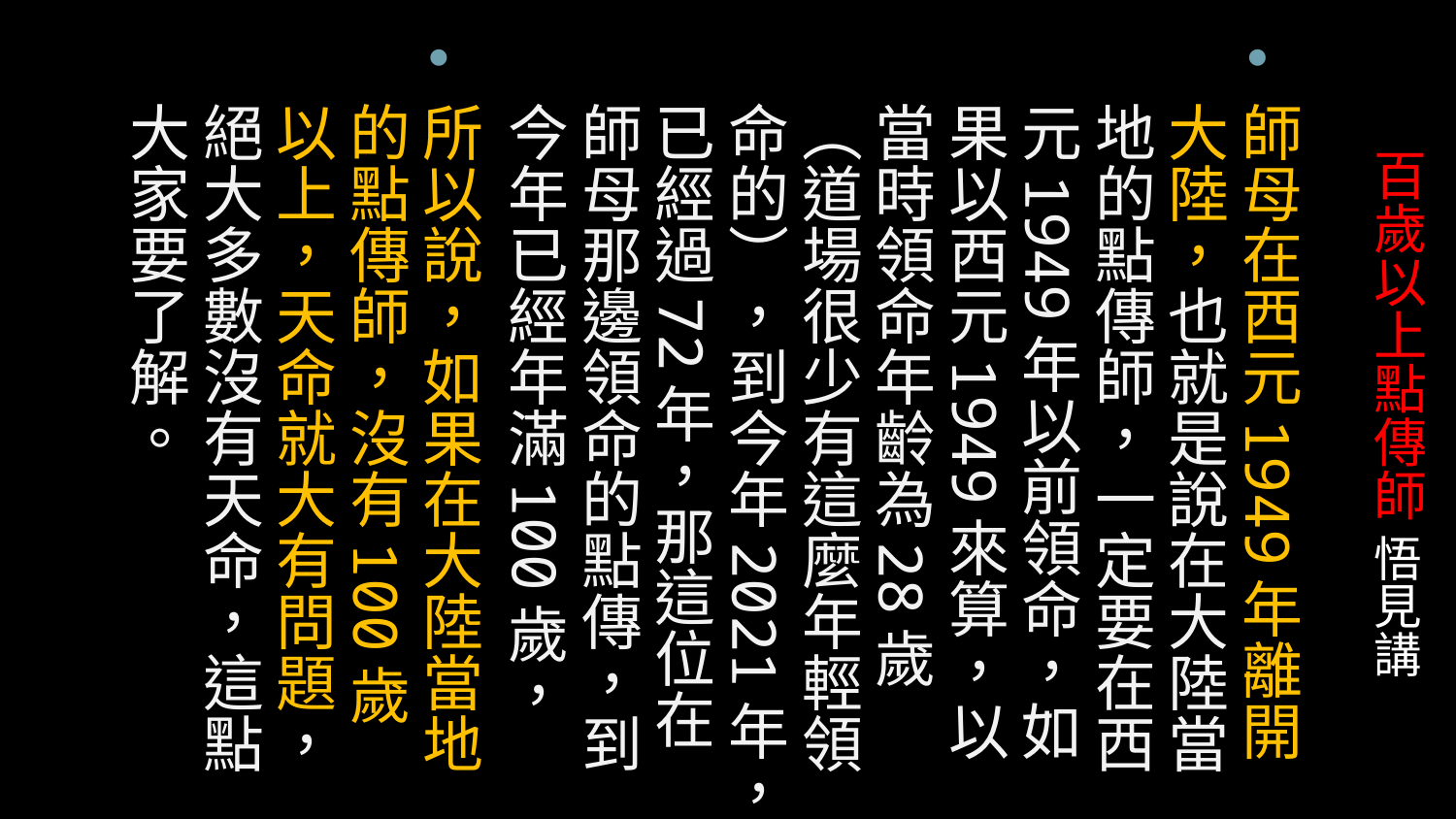

師母在西元1949年離開大陸，也就是說在大陸當地的點傳師，一定要在西元1949年以前領命，如果以西元1949來算，以當時領命年齡為28歲（道場很少有這麼年輕領命的），到今年2021年，已經過72年，那這位在師母那邊領命的點傳，到今年已經年滿100歲，
所以說，如果在大陸當地的點傳師，沒有100歲以上，天命就大有問題，絕大多數沒有天命，這點大家要了解。

# 百歲以上點傳師 悟見講